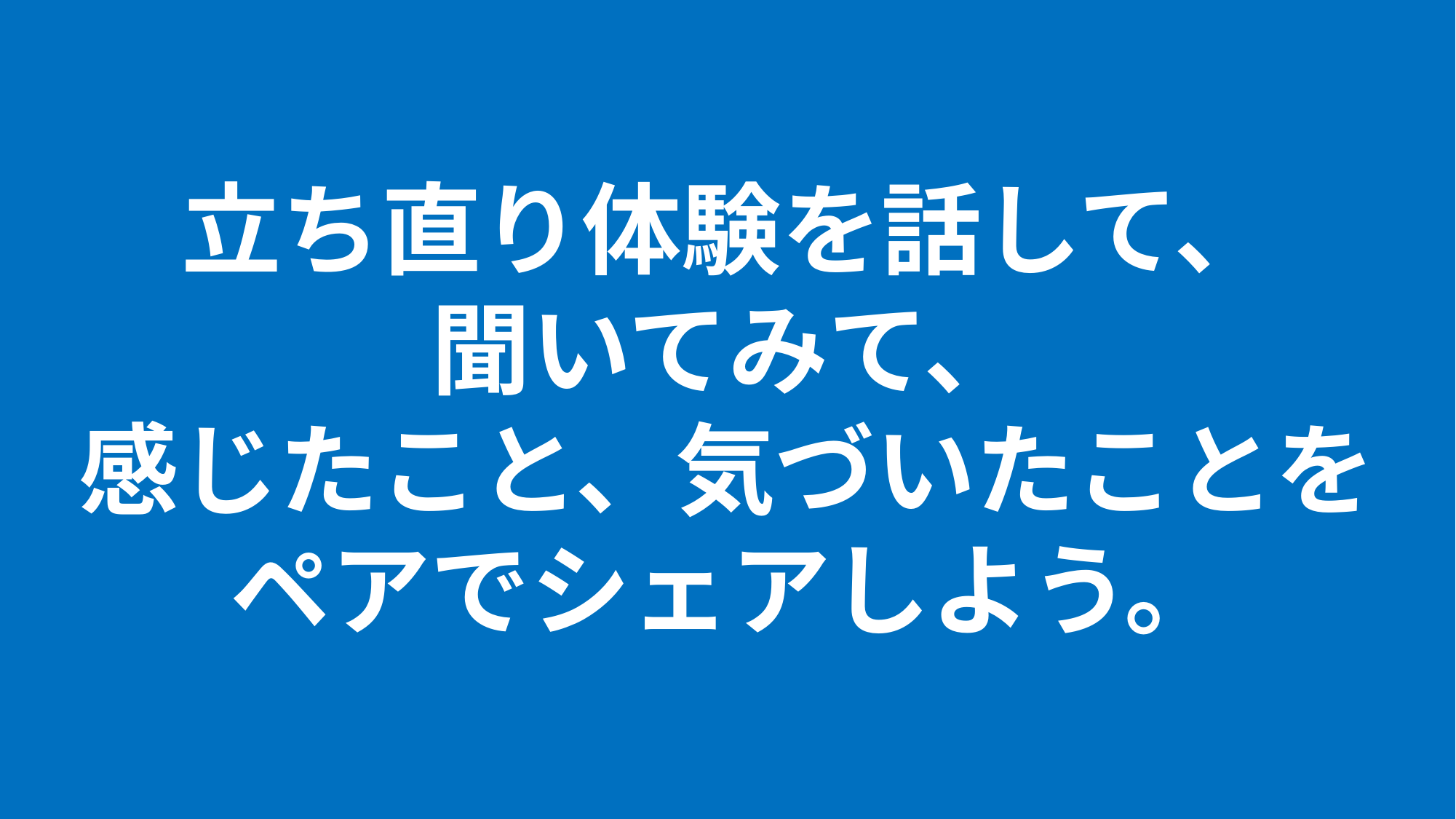

立ち直り体験を話して、
聞いてみて、
感じたこと、気づいたことを
ペアでシェアしよう。